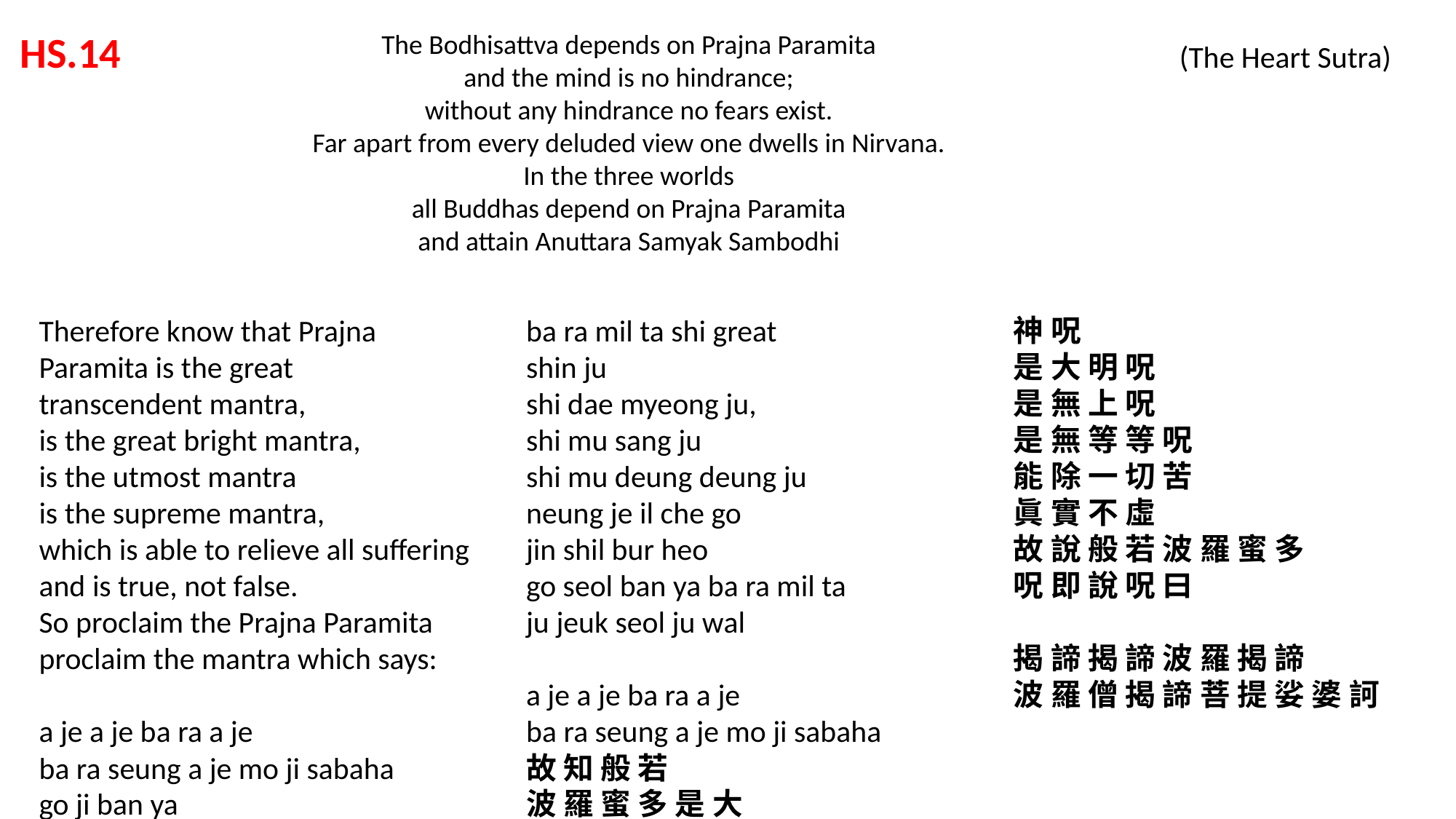

HS.14  			  			                                         (The Heart Sutra)
The Bodhisattva depends on Prajna Paramita
and the mind is no hindrance;
without any hindrance no fears exist.
Far apart from every deluded view one dwells in Nirvana.
In the three worlds
all Buddhas depend on Prajna Paramita
and attain Anuttara Samyak Sambodhi
Therefore know that Prajna
Paramita is the great
transcendent mantra,
is the great bright mantra,
is the utmost mantra
is the supreme mantra,
which is able to relieve all suffering
and is true, not false.
So proclaim the Prajna Paramita
proclaim the mantra which says:

a je a je ba ra a je
ba ra seung a je mo ji sabaha
go ji ban ya
ba ra mil ta shi great
shin ju
shi dae myeong ju,
shi mu sang ju
shi mu deung deung ju
neung je il che go
jin shil bur heo
go seol ban ya ba ra mil ta
ju jeuk seol ju wal

a je a je ba ra a je
ba ra seung a je mo ji sabaha
故 知 般 若
波 羅 蜜 多 是 大
神 呪
是 大 明 呪
是 無 上 呪
是 無 等 等 呪
能 除 一 切 苦
眞 實 不 虛
故 說 般 若 波 羅 蜜 多
呪 即 說 呪 曰

揭 諦 揭 諦 波 羅 揭 諦
波 羅 僧 揭 諦 菩 提 娑 婆 訶